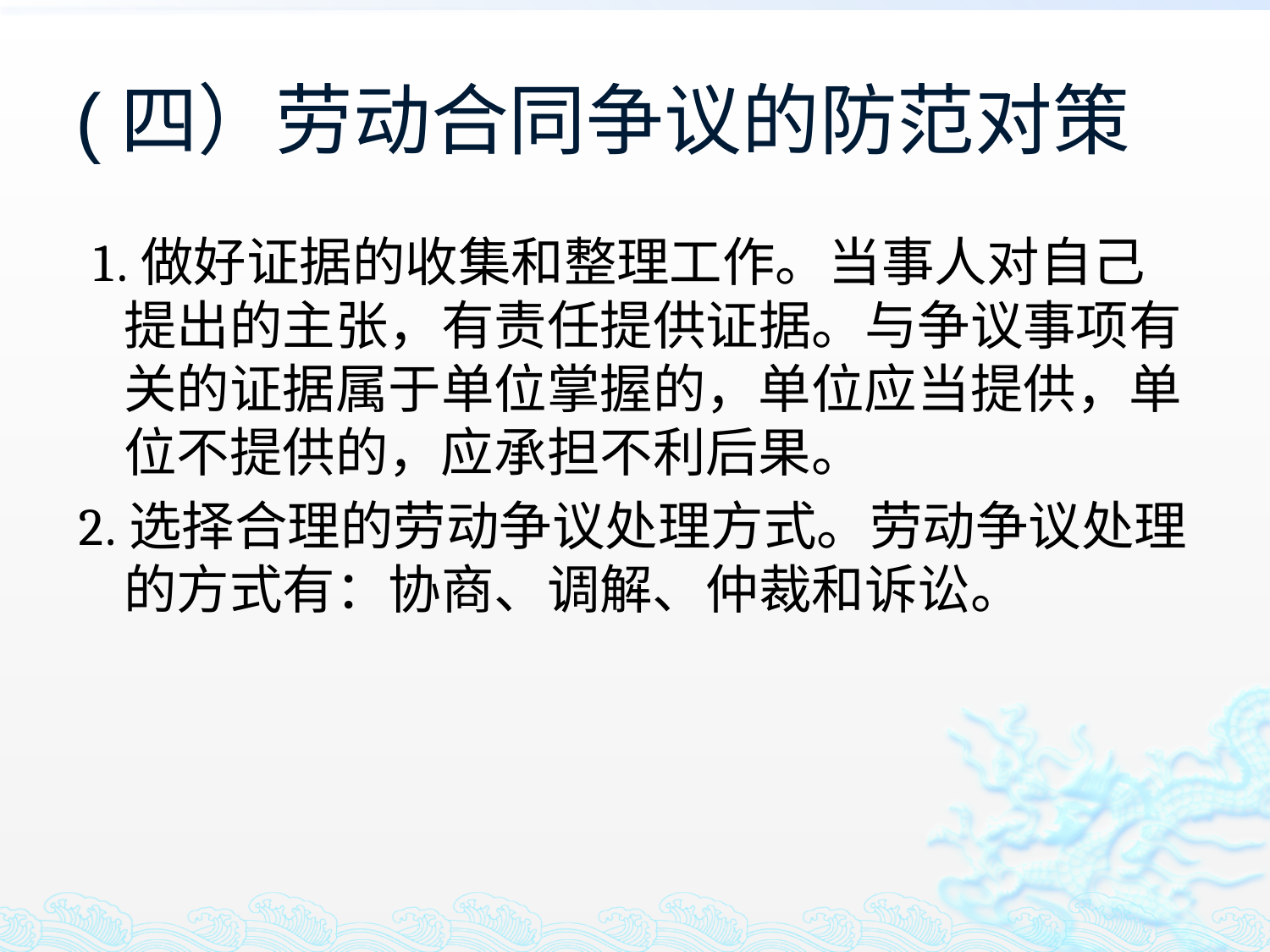

# (四）劳动合同争议的防范对策
 1.做好证据的收集和整理工作。当事人对自己提出的主张，有责任提供证据。与争议事项有关的证据属于单位掌握的，单位应当提供，单位不提供的，应承担不利后果。
2.选择合理的劳动争议处理方式。劳动争议处理的方式有：协商、调解、仲裁和诉讼。